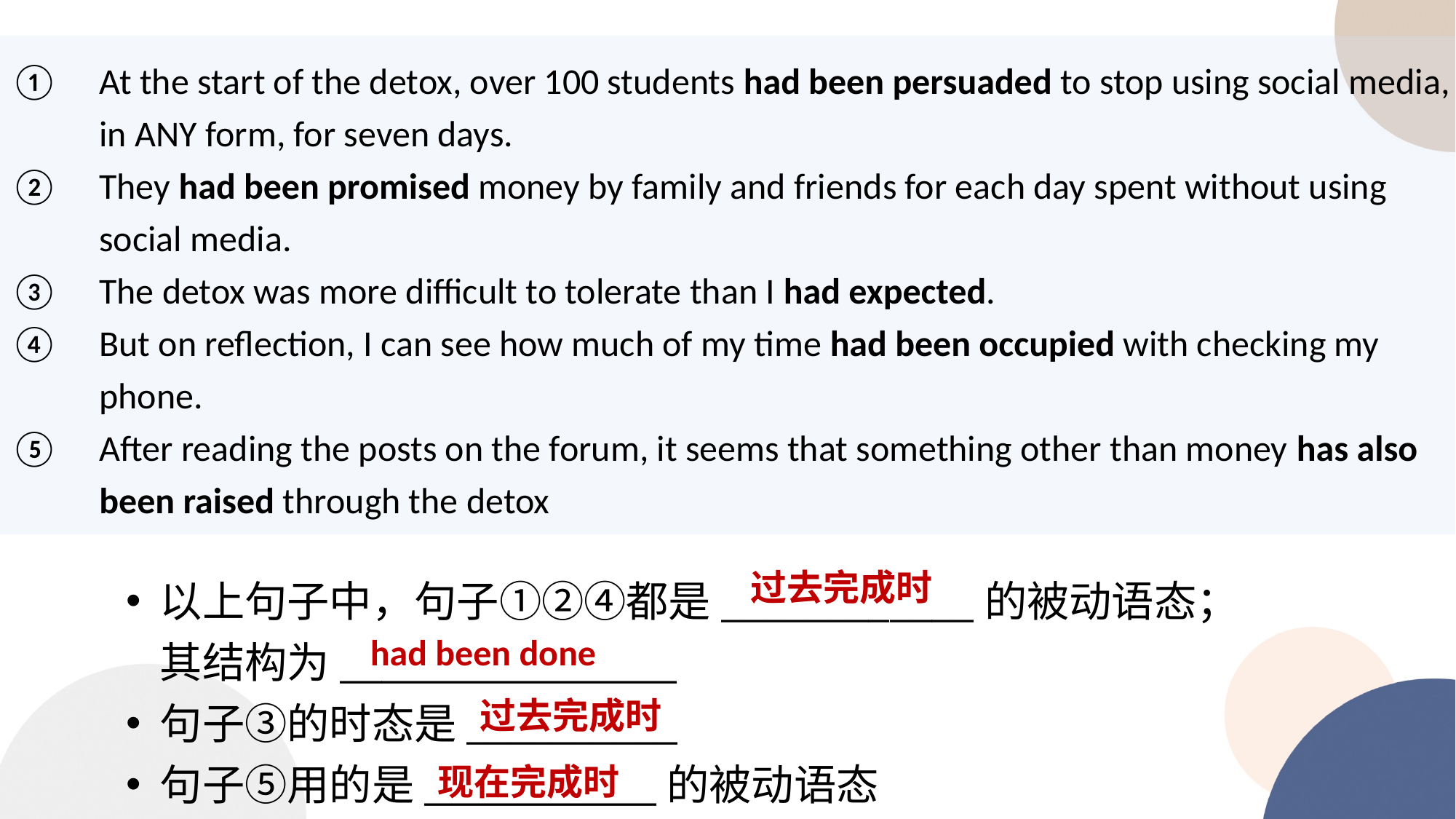

At the start of the detox, over 100 students had been persuaded to stop using social media, in ANY form, for seven days.
They had been promised money by family and friends for each day spent without using social media.
The detox was more difficult to tolerate than I had expected.
But on reflection, I can see how much of my time had been occupied with checking my phone.
After reading the posts on the forum, it seems that something other than money has also been raised through the detox
以上句子中，句子①②④都是____________的被动语态；其结构为________________
句子③的时态是__________
句子⑤用的是___________的被动语态
过去完成时
had been done
过去完成时
现在完成时